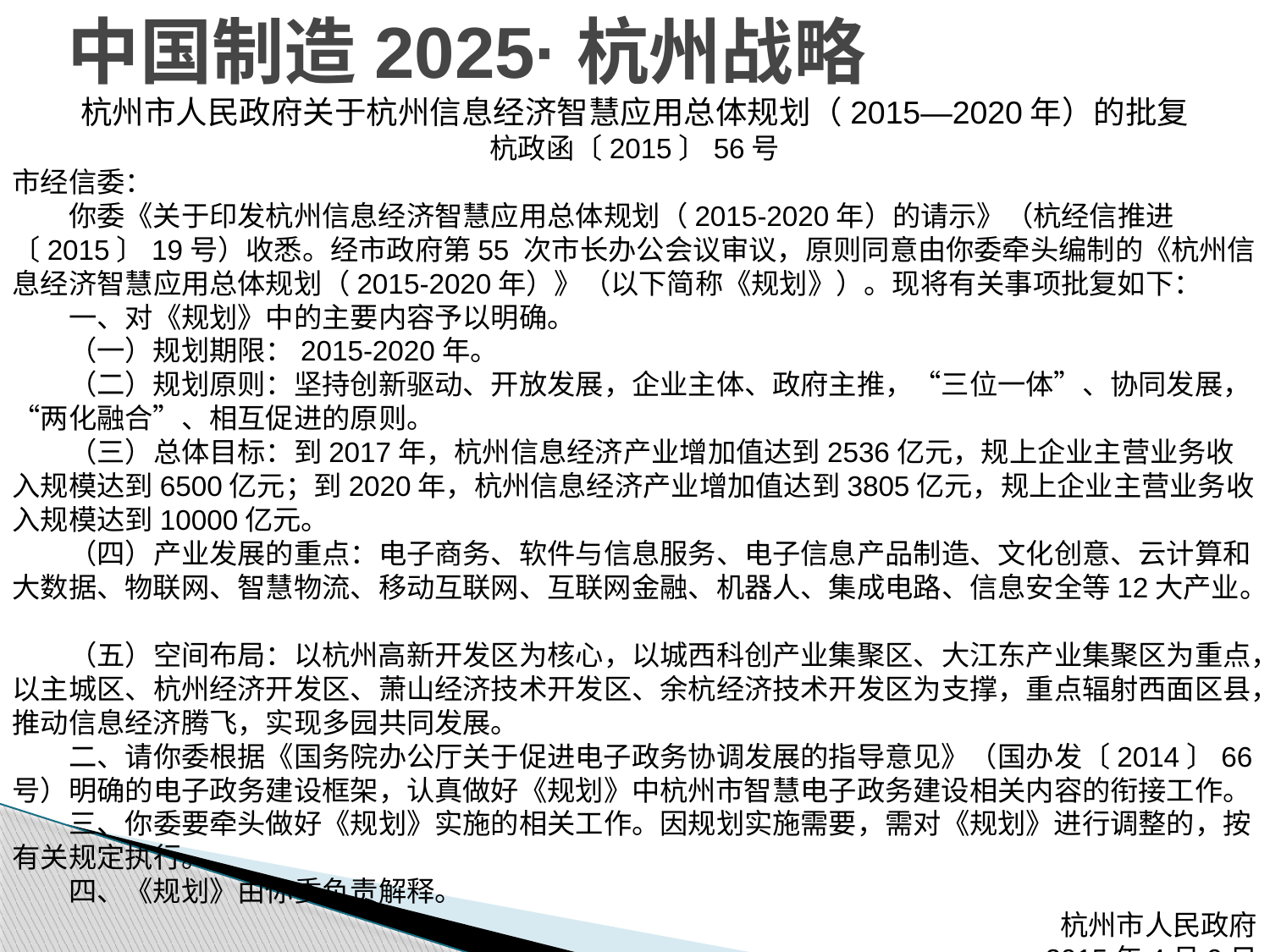

# 中国制造2025·杭州战略
杭州市人民政府关于杭州信息经济智慧应用总体规划（2015—2020年）的批复
杭政函〔2015〕56号
市经信委：
　　你委《关于印发杭州信息经济智慧应用总体规划（2015-2020年）的请示》（杭经信推进〔2015〕19号）收悉。经市政府第55 次市长办公会议审议，原则同意由你委牵头编制的《杭州信息经济智慧应用总体规划（2015-2020年）》（以下简称《规划》）。现将有关事项批复如下：
　　一、对《规划》中的主要内容予以明确。
　　（一）规划期限：2015-2020年。
　　（二）规划原则：坚持创新驱动、开放发展，企业主体、政府主推，“三位一体”、协同发展，“两化融合”、相互促进的原则。
　　（三）总体目标：到2017年，杭州信息经济产业增加值达到2536亿元，规上企业主营业务收入规模达到6500亿元；到2020年，杭州信息经济产业增加值达到3805亿元，规上企业主营业务收入规模达到10000亿元。
　　（四）产业发展的重点：电子商务、软件与信息服务、电子信息产品制造、文化创意、云计算和大数据、物联网、智慧物流、移动互联网、互联网金融、机器人、集成电路、信息安全等12大产业。
　　（五）空间布局：以杭州高新开发区为核心，以城西科创产业集聚区、大江东产业集聚区为重点，以主城区、杭州经济开发区、萧山经济技术开发区、余杭经济技术开发区为支撑，重点辐射西面区县，推动信息经济腾飞，实现多园共同发展。
　　二、请你委根据《国务院办公厅关于促进电子政务协调发展的指导意见》（国办发〔2014〕66号）明确的电子政务建设框架，认真做好《规划》中杭州市智慧电子政务建设相关内容的衔接工作。
　　三、你委要牵头做好《规划》实施的相关工作。因规划实施需要，需对《规划》进行调整的，按有关规定执行。
　　四、《规划》由你委负责解释。
杭州市人民政府
2015年4月9日